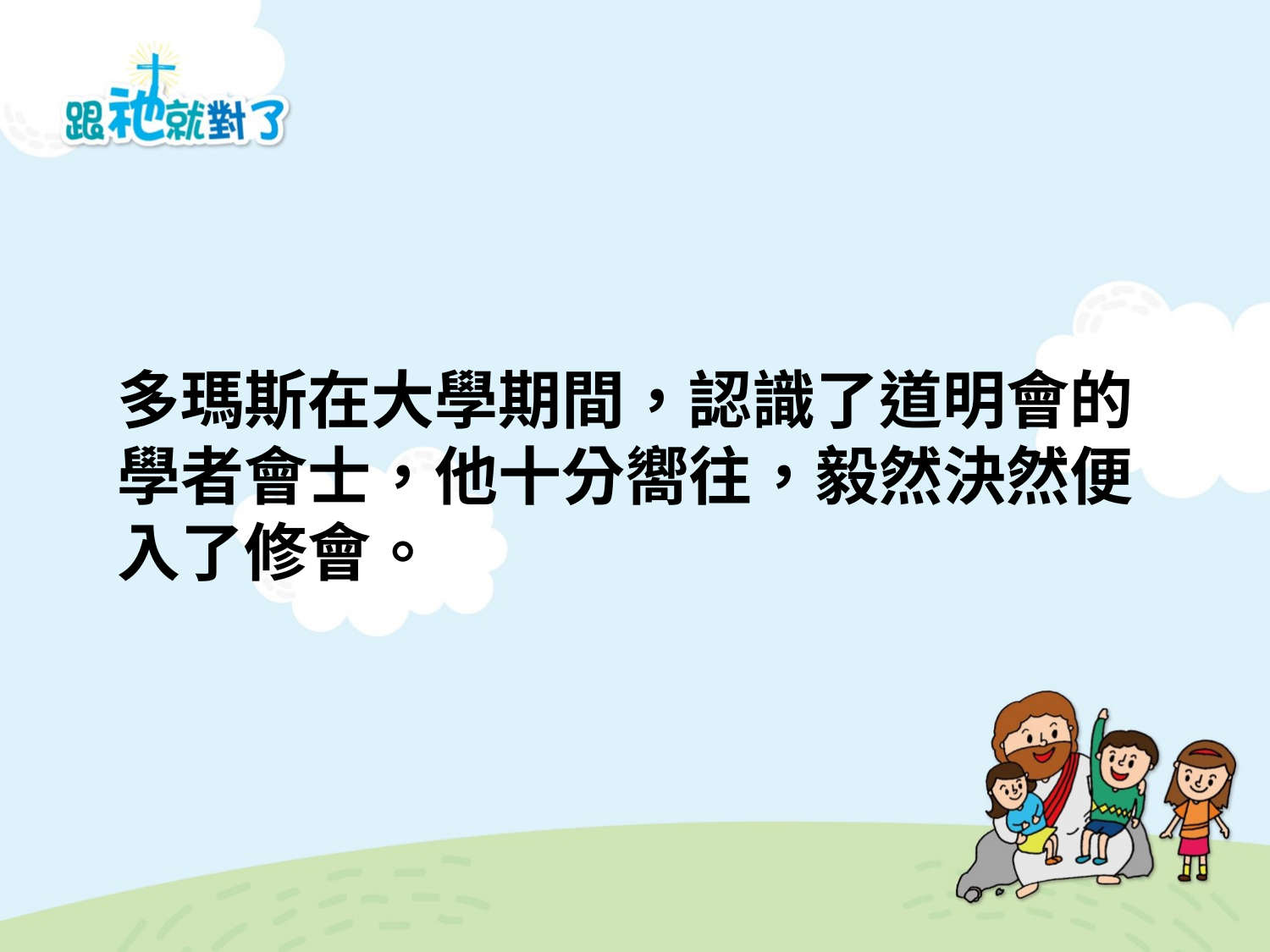

多瑪斯在大學期間，認識了道明會的學者會士，他十分嚮往，毅然決然便入了修會。